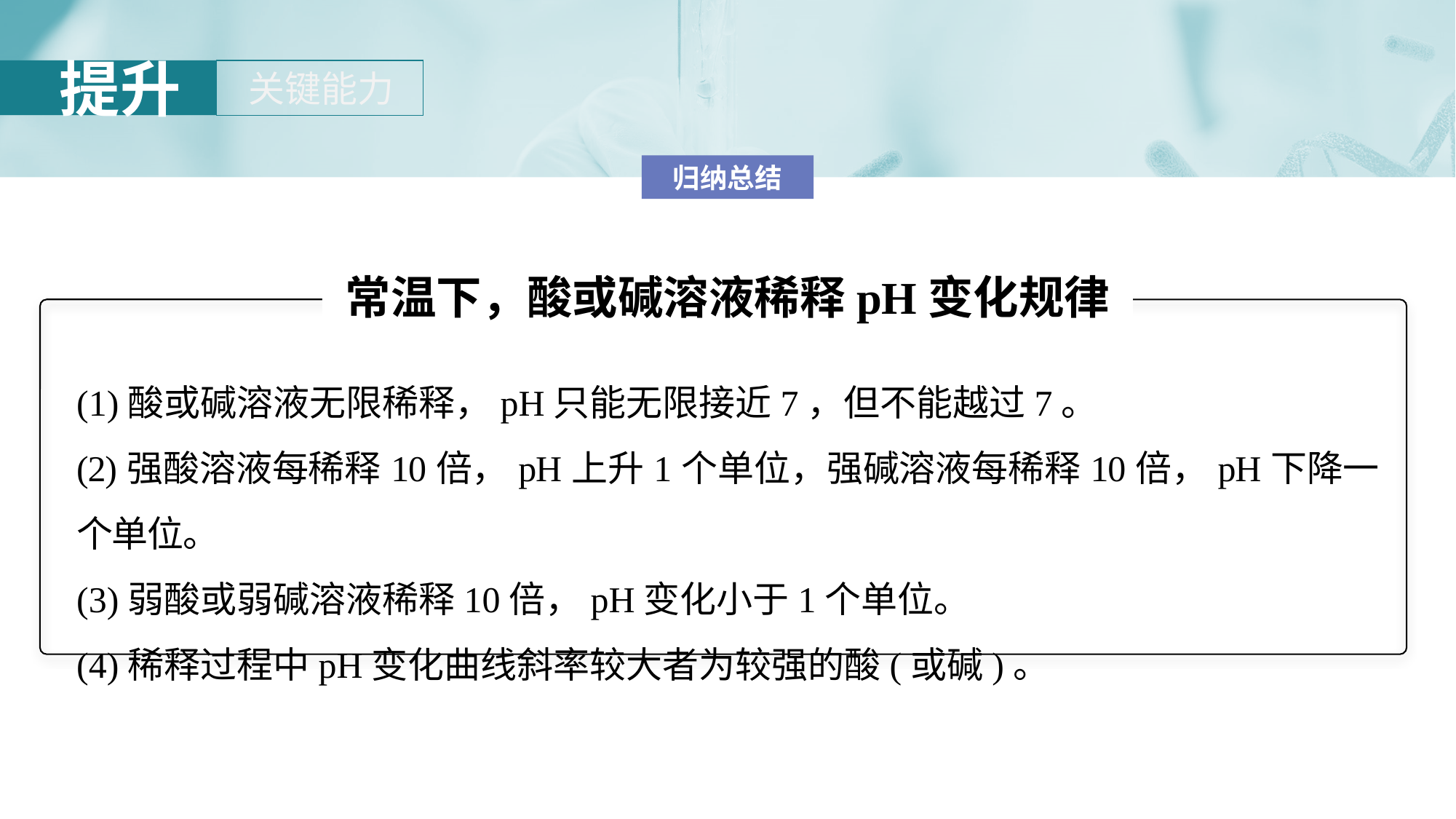

常温下，酸或碱溶液稀释pH变化规律

(1)酸或碱溶液无限稀释，pH只能无限接近7，但不能越过7。
(2)强酸溶液每稀释10倍，pH上升1个单位，强碱溶液每稀释10倍，pH下降一个单位。
(3)弱酸或弱碱溶液稀释10倍，pH变化小于1个单位。
(4)稀释过程中pH变化曲线斜率较大者为较强的酸(或碱)。